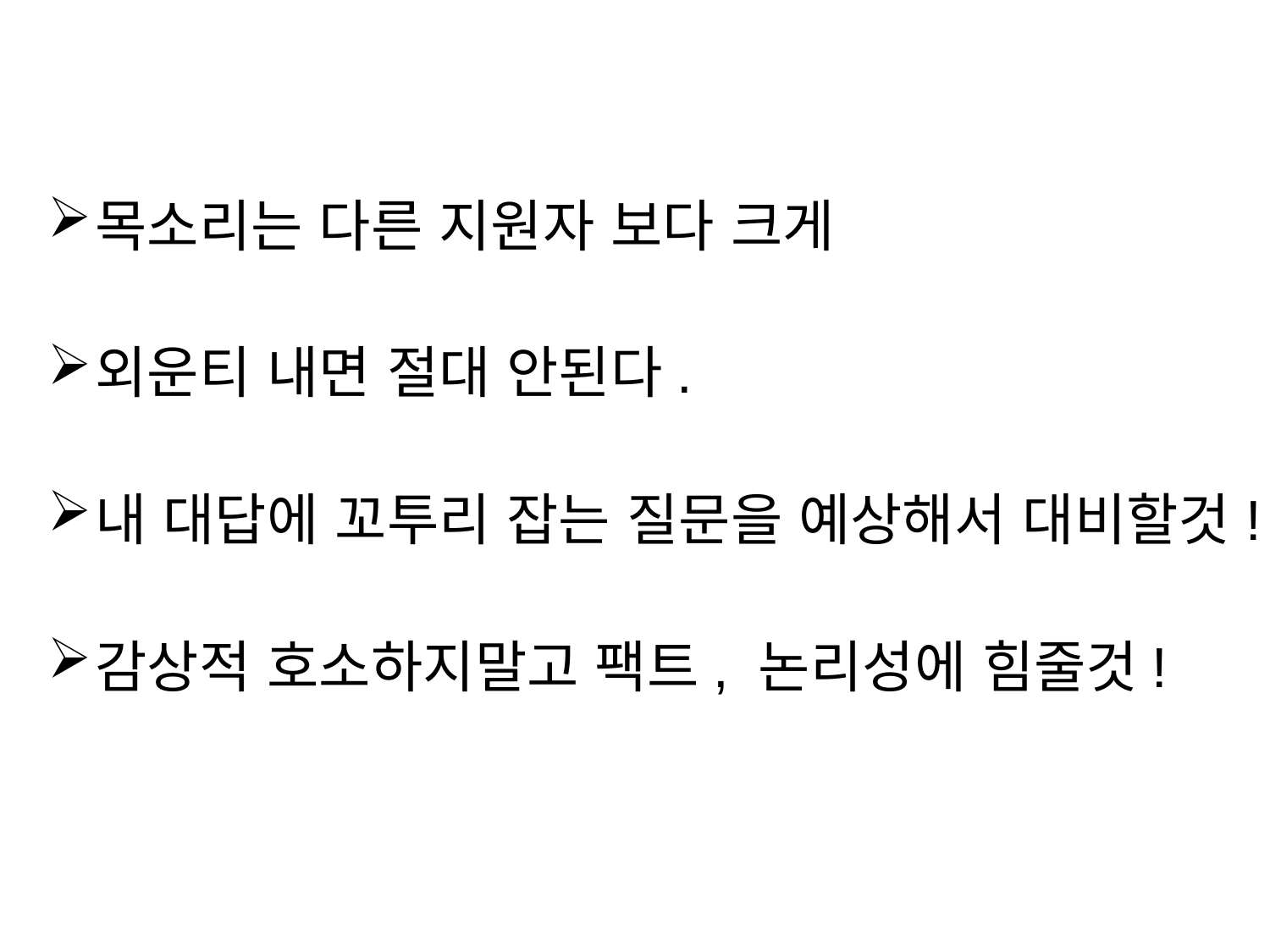

목소리는 다른 지원자 보다 크게
외운티 내면 절대 안된다.
내 대답에 꼬투리 잡는 질문을 예상해서 대비할것!
감상적 호소하지말고 팩트, 논리성에 힘줄것!